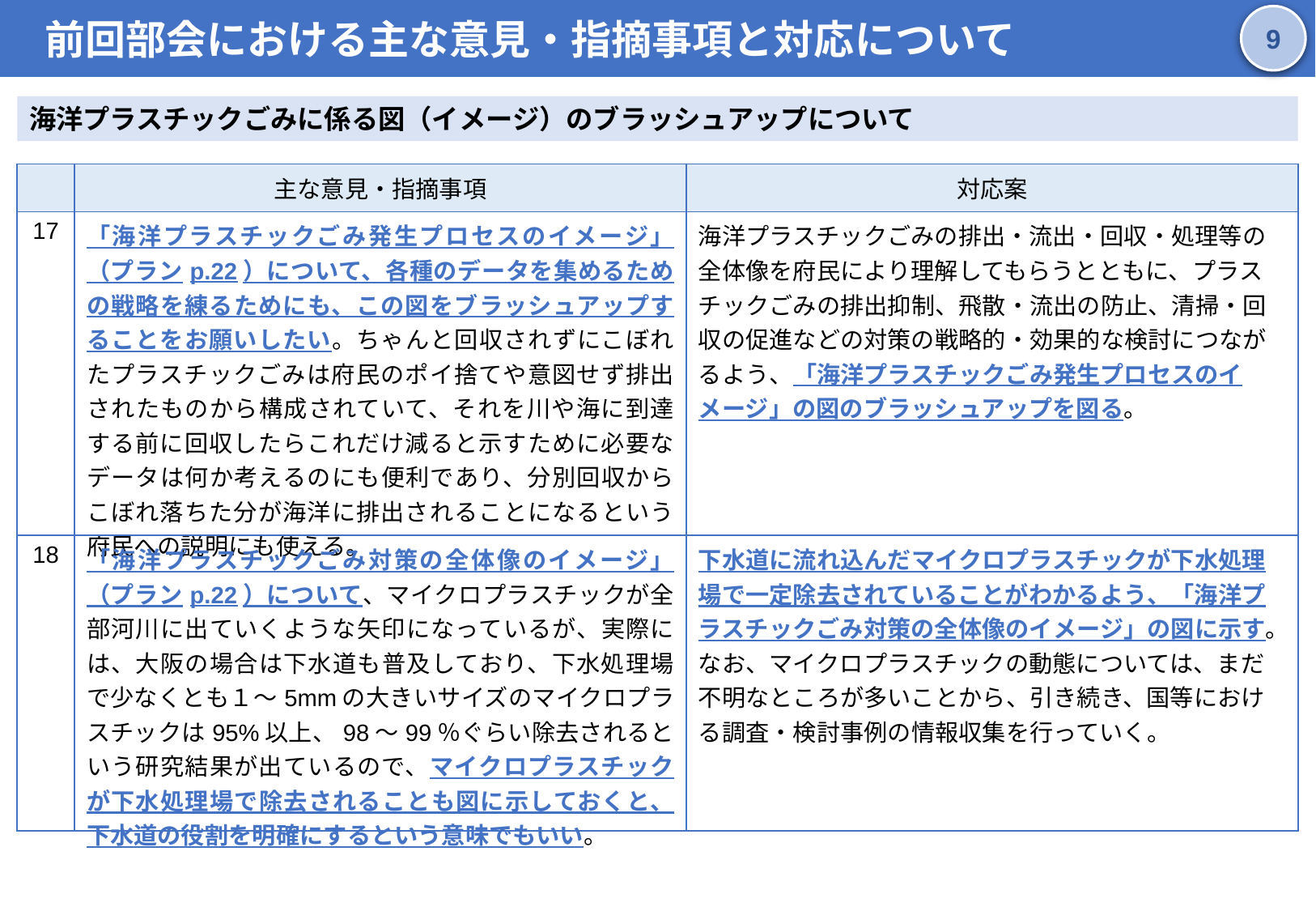

前回部会における主な意見・指摘事項と対応について
9
海洋プラスチックごみに係る図（イメージ）のブラッシュアップについて
|  | 主な意見・指摘事項 | 対応案 |
| --- | --- | --- |
| 17 | 「海洋プラスチックごみ発生プロセスのイメージ」（プランp.22）について、各種のデータを集めるための戦略を練るためにも、この図をブラッシュアップすることをお願いしたい。ちゃんと回収されずにこぼれたプラスチックごみは府民のポイ捨てや意図せず排出されたものから構成されていて、それを川や海に到達する前に回収したらこれだけ減ると示すために必要なデータは何か考えるのにも便利であり、分別回収からこぼれ落ちた分が海洋に排出されることになるという府民への説明にも使える。 | 海洋プラスチックごみの排出・流出・回収・処理等の全体像を府民により理解してもらうとともに、プラスチックごみの排出抑制、飛散・流出の防止、清掃・回収の促進などの対策の戦略的・効果的な検討につながるよう、「海洋プラスチックごみ発生プロセスのイメージ」の図のブラッシュアップを図る。 |
| 18 | 「海洋プラスチックごみ対策の全体像のイメージ」（プランp.22）について、マイクロプラスチックが全部河川に出ていくような矢印になっているが、実際には、大阪の場合は下水道も普及しており、下水処理場で少なくとも１～5mmの大きいサイズのマイクロプラスチックは95%以上、98～99％ぐらい除去されるという研究結果が出ているので、マイクロプラスチックが下水処理場で除去されることも図に示しておくと、下水道の役割を明確にするという意味でもいい。 | 下水道に流れ込んだマイクロプラスチックが下水処理場で一定除去されていることがわかるよう、「海洋プラスチックごみ対策の全体像のイメージ」の図に示す。なお、マイクロプラスチックの動態については、まだ不明なところが多いことから、引き続き、国等における調査・検討事例の情報収集を行っていく。 |